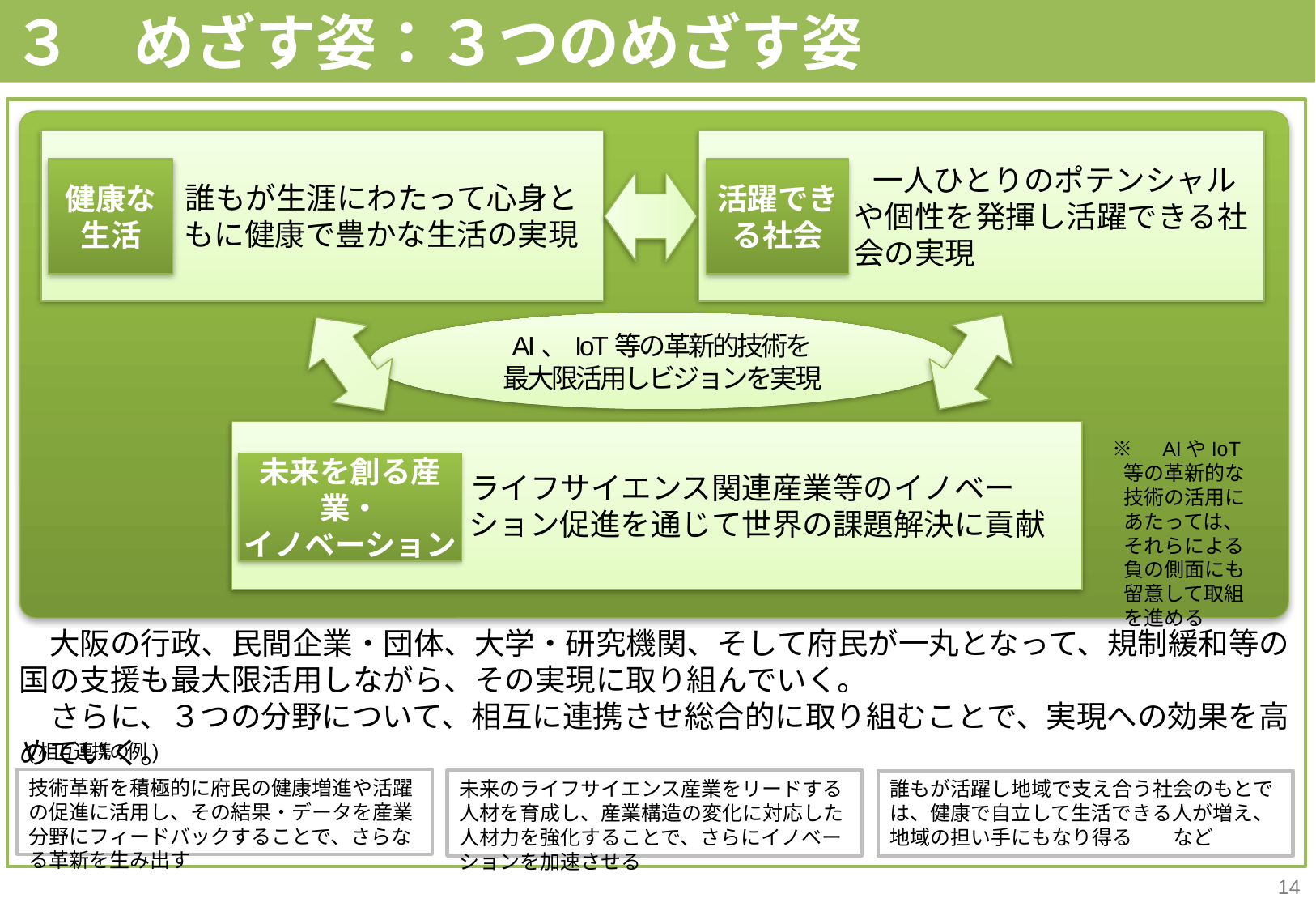

# ３　めざす姿：３つのめざす姿

誰もが生涯にわたって心身ともに健康で豊かな生活の実現
　一人ひとりのポテンシャルや個性を発揮し活躍できる社会の実現
活躍できる社会
健康な生活

AI、IoT等の革新的技術を
最大限活用しビジョンを実現
ライフサイエンス関連産業等のイノベーション促進を通じて世界の課題解決に貢献
※　AIやIoT等の革新的な技術の活用にあたっては、それらによる負の側面にも留意して取組を進める
未来を創る産業・
イノベーション
　大阪の行政、民間企業・団体、大学・研究機関、そして府民が一丸となって、規制緩和等の国の支援も最大限活用しながら、その実現に取り組んでいく。
　さらに、３つの分野について、相互に連携させ総合的に取り組むことで、実現への効果を高めていく。
(相互連携の例)
技術革新を積極的に府民の健康増進や活躍の促進に活用し、その結果・データを産業分野にフィードバックすることで、さらなる革新を生み出す
未来のライフサイエンス産業をリードする人材を育成し、産業構造の変化に対応した人材力を強化することで、さらにイノベーションを加速させる
誰もが活躍し地域で支え合う社会のもとでは、健康で自立して生活できる人が増え、地域の担い手にもなり得る　　など
14